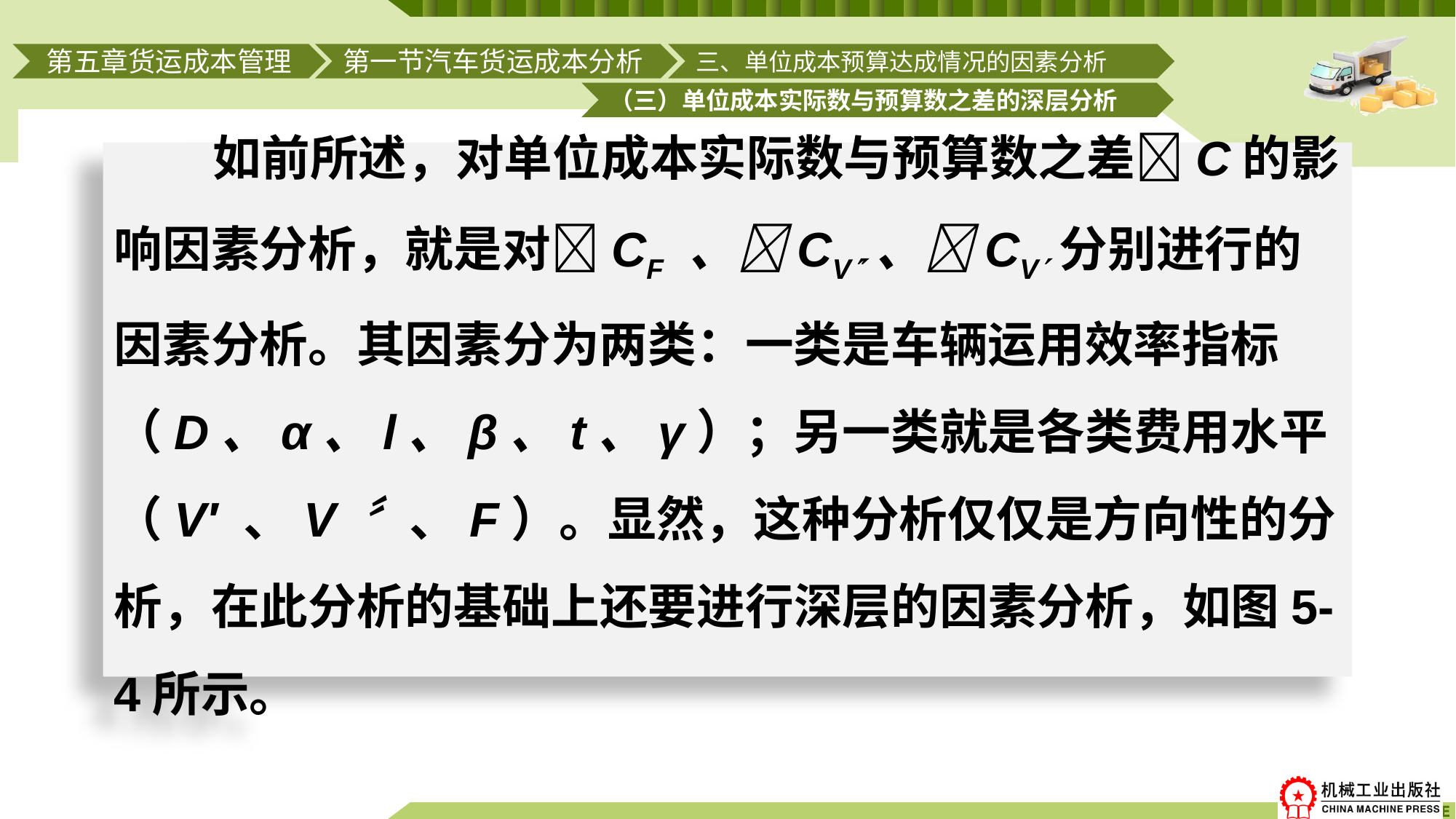

第一节汽车货运成本分析
三、单位成本预算达成情况的因素分析
第五章货运成本管理
（三）单位成本实际数与预算数之差的深层分析
# 如前所述，对单位成本实际数与预算数之差ΔC的影响因素分析，就是对ΔCF 、ΔCV″、ΔCV′分别进行的因素分析。其因素分为两类：一类是车辆运用效率指标（D、α、l、β、t、γ）；另一类就是各类费用水平（V′ 、V 〞、F）。显然，这种分析仅仅是方向性的分析，在此分析的基础上还要进行深层的因素分析，如图5-4所示。